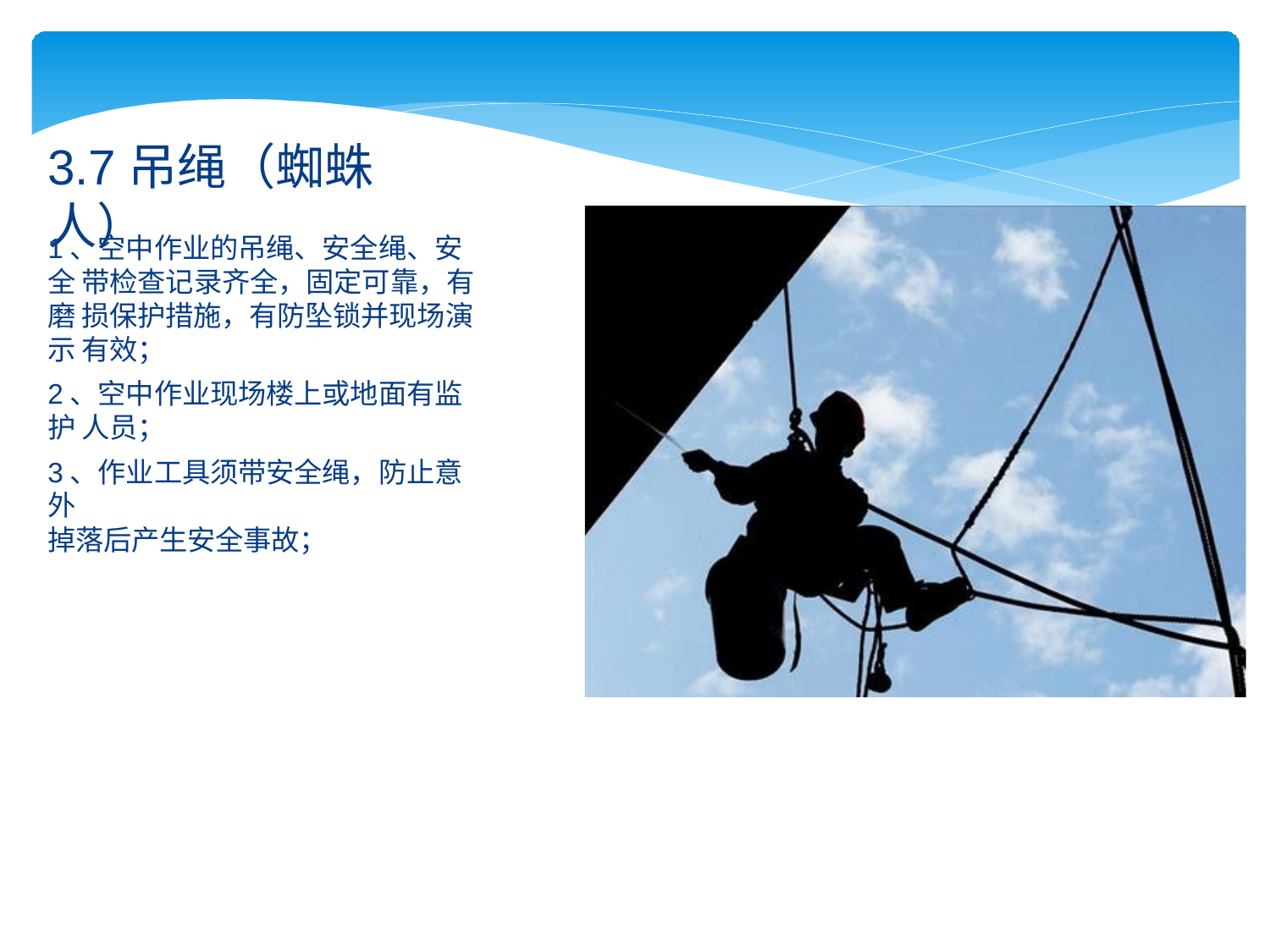

# 3.7吊绳（蜘蛛人）

1、空中作业的吊绳、安全绳、安全 带检查记录齐全，固定可靠，有磨 损保护措施，有防坠锁并现场演示 有效；
2、空中作业现场楼上或地面有监护 人员；
3、作业工具须带安全绳，防止意外
掉落后产生安全事故；